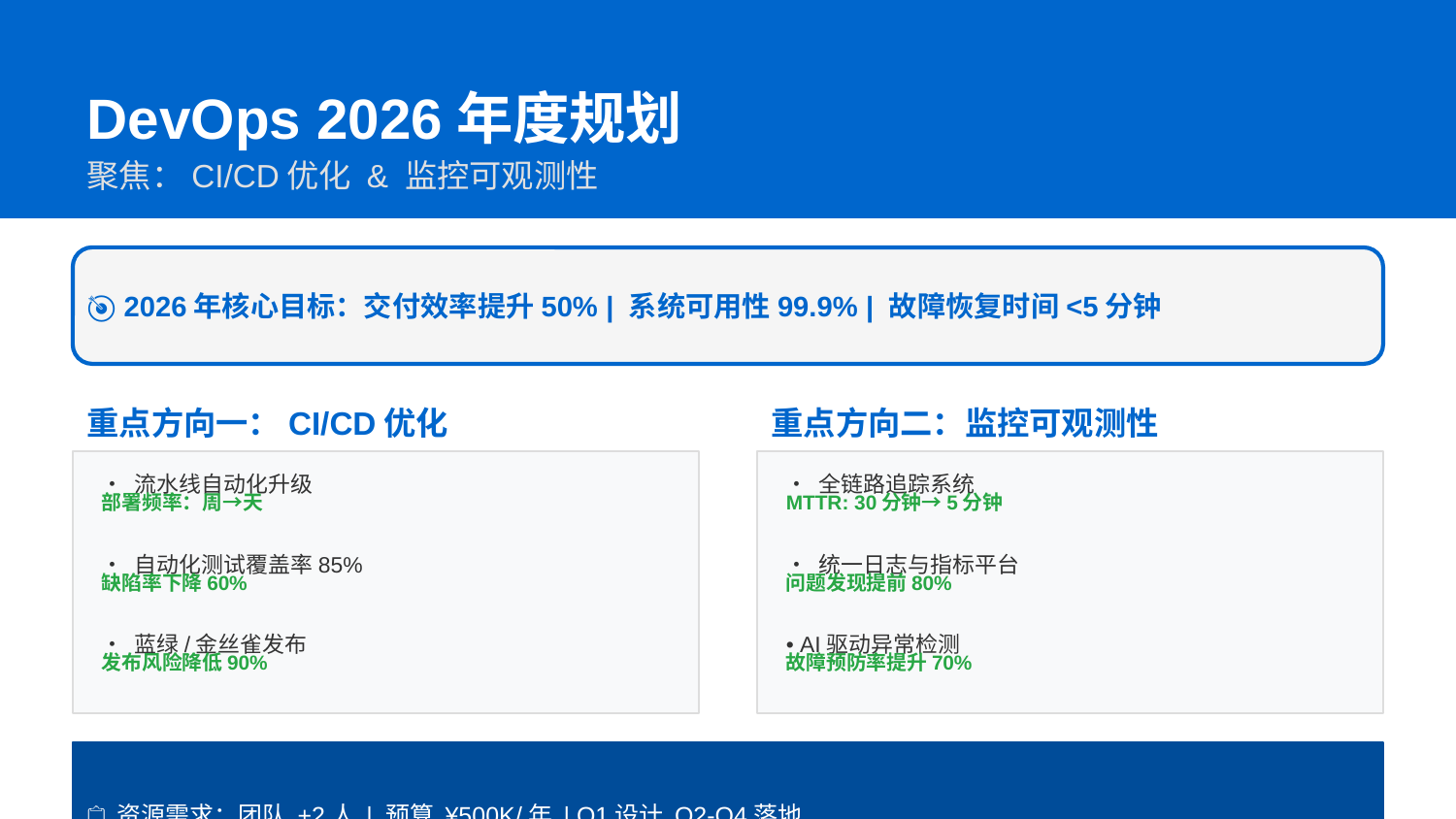

DevOps 2026年度规划
聚焦：CI/CD优化 & 监控可观测性

🎯 2026年核心目标：交付效率提升50% | 系统可用性99.9% | 故障恢复时间<5分钟
重点方向一：CI/CD优化
重点方向二：监控可观测性

• 流水线自动化升级
• 全链路追踪系统
部署频率：周→天
MTTR: 30分钟→5分钟
• 自动化测试覆盖率85%
• 统一日志与指标平台
缺陷率下降60%
问题发现提前80%
• 蓝绿/金丝雀发布
• AI驱动异常检测
发布风险降低90%
故障预防率提升70%

📋 资源需求：团队 +2人 | 预算 ¥500K/年 | Q1设计 Q2-Q4落地